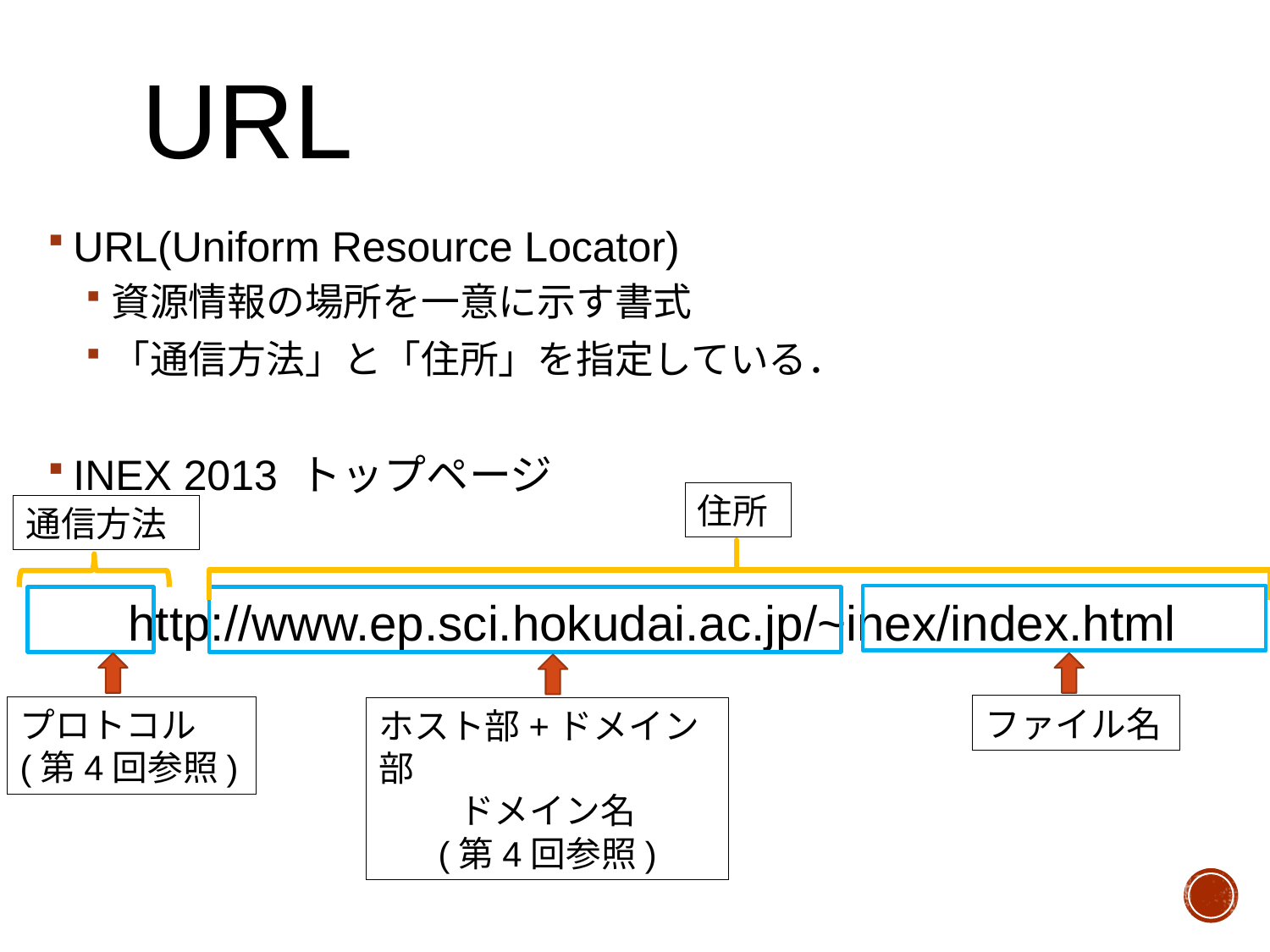

# URL
URL(Uniform Resource Locator)
資源情報の場所を一意に示す書式
「通信方法」と「住所」を指定している．

INEX 2013 トップページ

http://www.ep.sci.hokudai.ac.jp/~inex/index.html
住所
通信方法

ファイル名
プロトコル
(第4回参照)
ホスト部+ドメイン部
ドメイン名
(第4回参照)